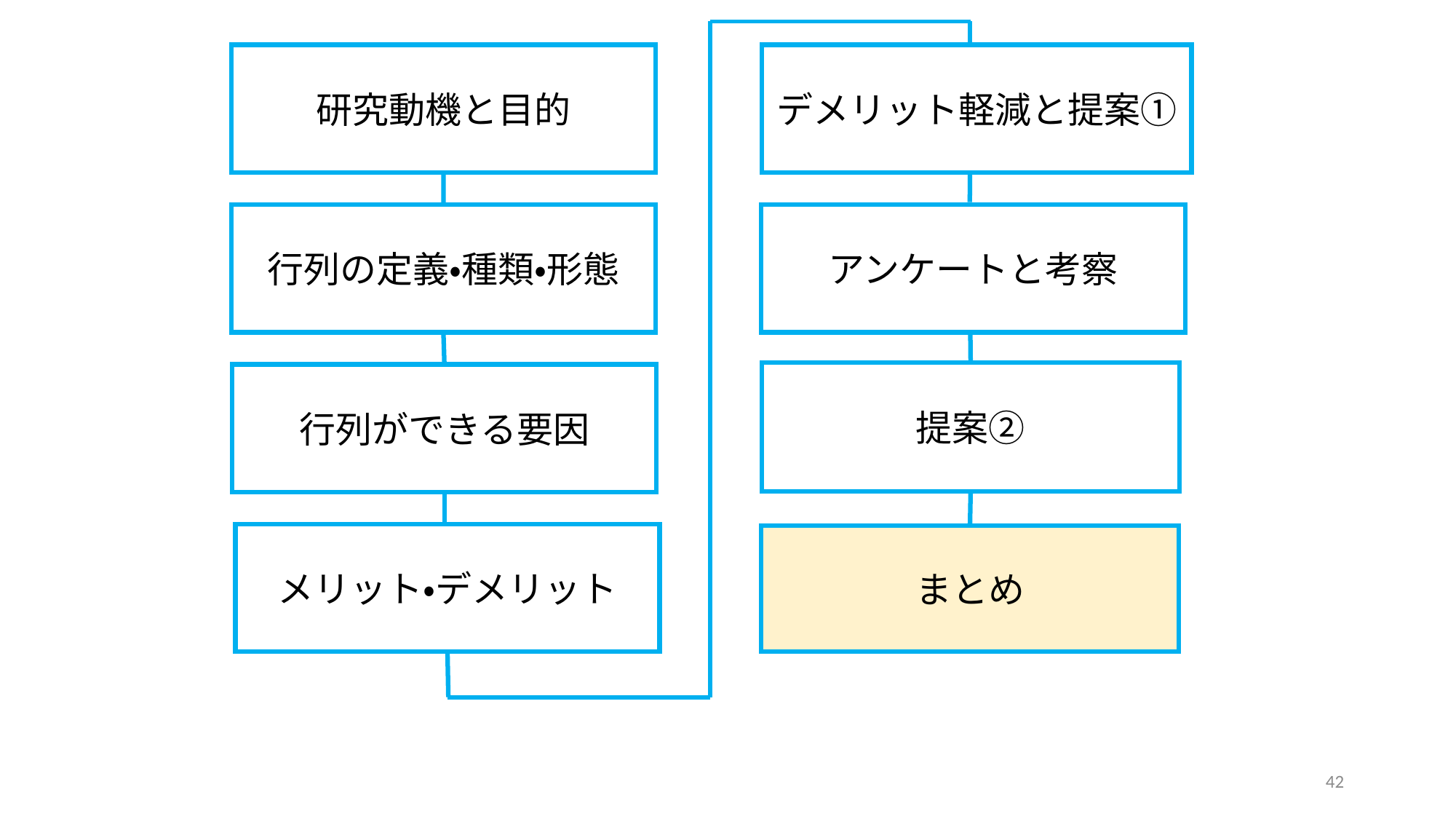

研究動機と目的
デメリット軽減と提案①
行列の定義・種類・形態
アンケートと考察
提案②
行列ができる要因
メリット・デメリット
まとめ
42